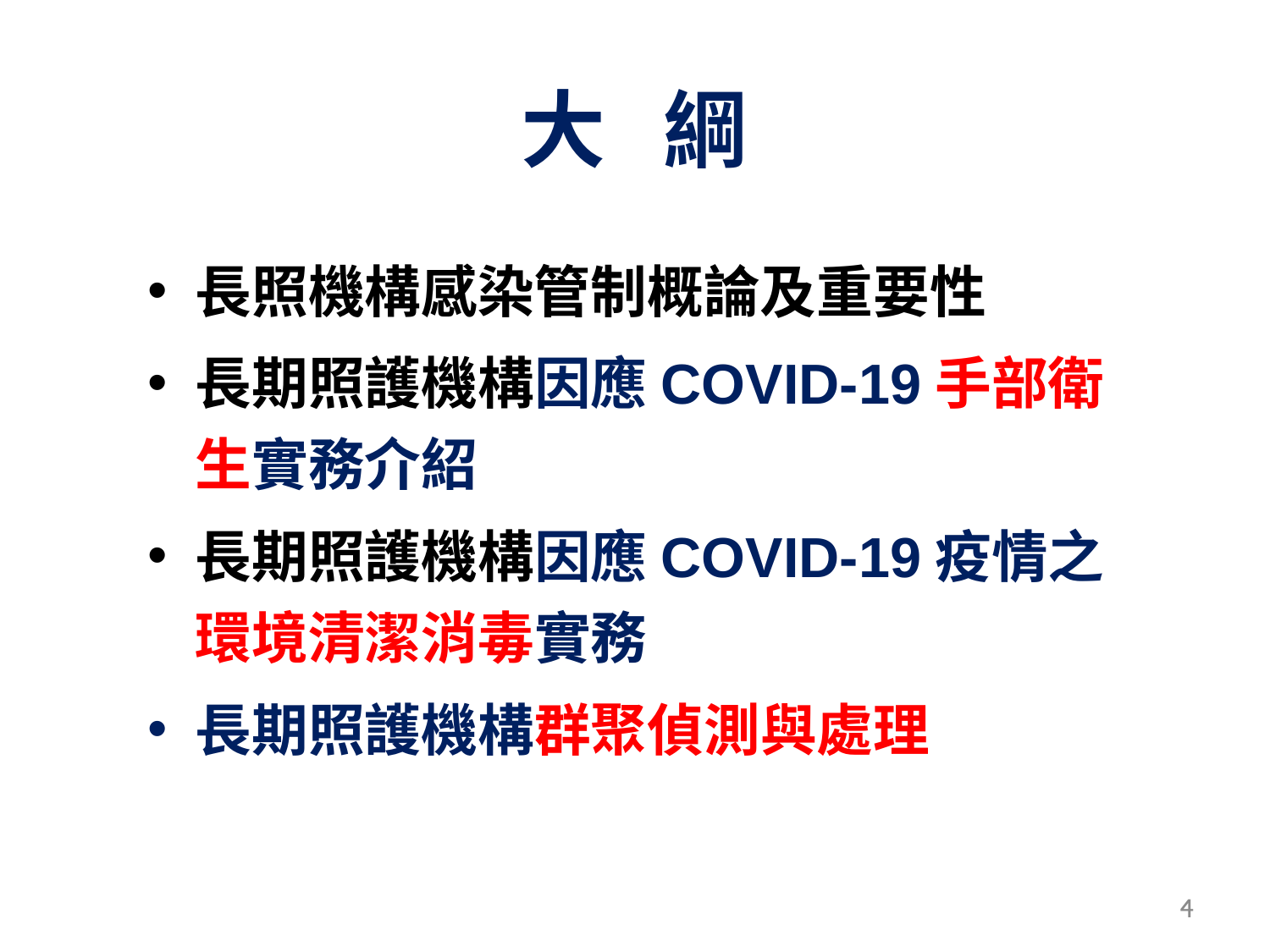

# 大   綱
長照機構感染管制概論及重要性
長期照護機構因應COVID-19手部衛生實務介紹
長期照護機構因應COVID-19疫情之環境清潔消毒實務
長期照護機構群聚偵測與處理
4